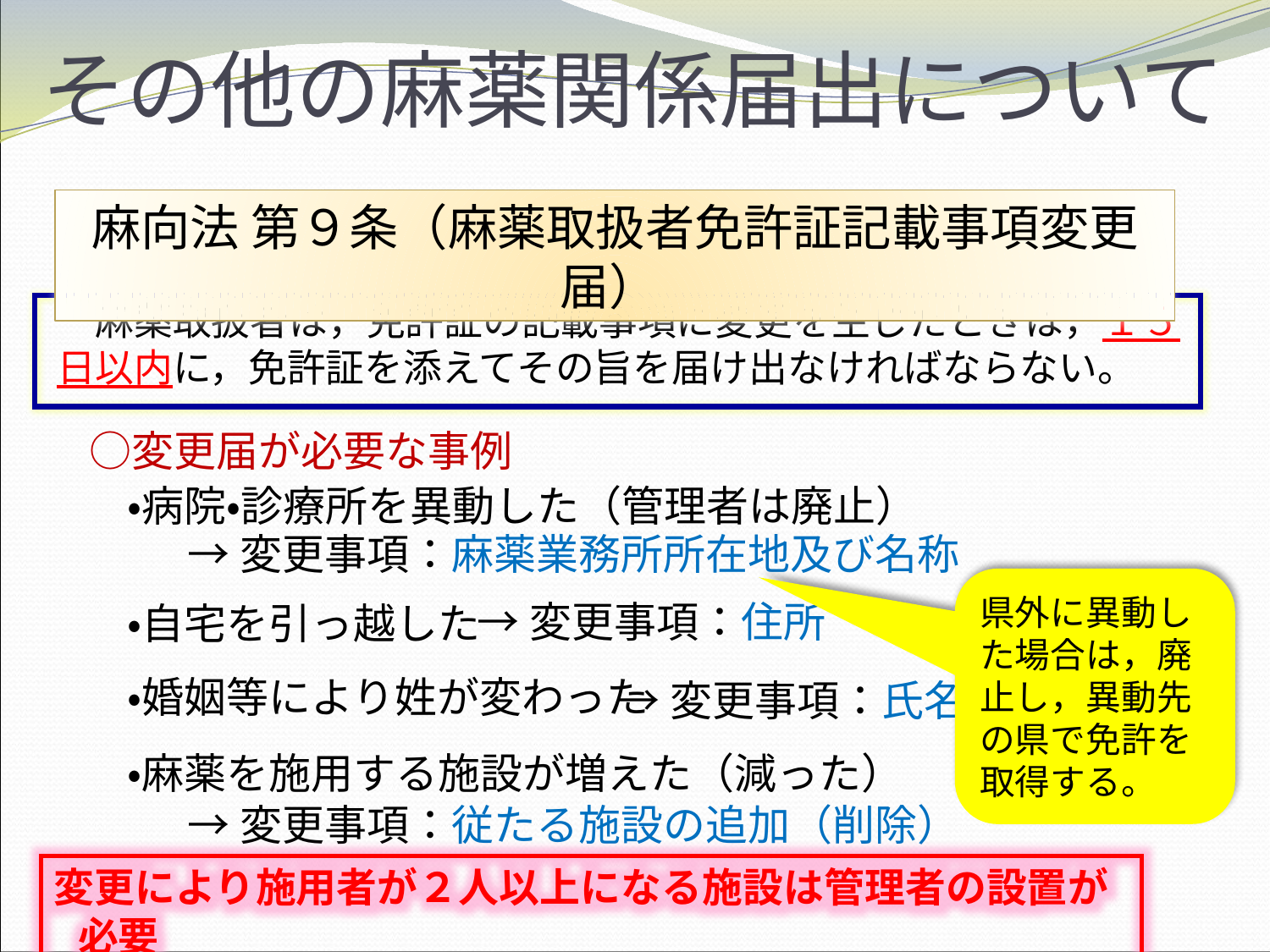

# その他の麻薬関係届出について
麻向法 第９条（麻薬取扱者免許証記載事項変更届）
　麻薬取扱者は，免許証の記載事項に変更を生じたときは，１５日以内に，免許証を添えてその旨を届け出なければならない。

　○変更届が必要な事例
・病院・診療所を異動した（管理者は廃止）
→変更事項：麻薬業務所所在地及び名称
県外に異動した場合は，廃止し，異動先の県で免許を取得する。
→変更事項：住所
・自宅を引っ越した
・婚姻等により姓が変わった
→変更事項：氏名
・麻薬を施用する施設が増えた（減った）
→変更事項：従たる施設の追加（削除）
変更により施用者が２人以上になる施設は管理者の設置が必要